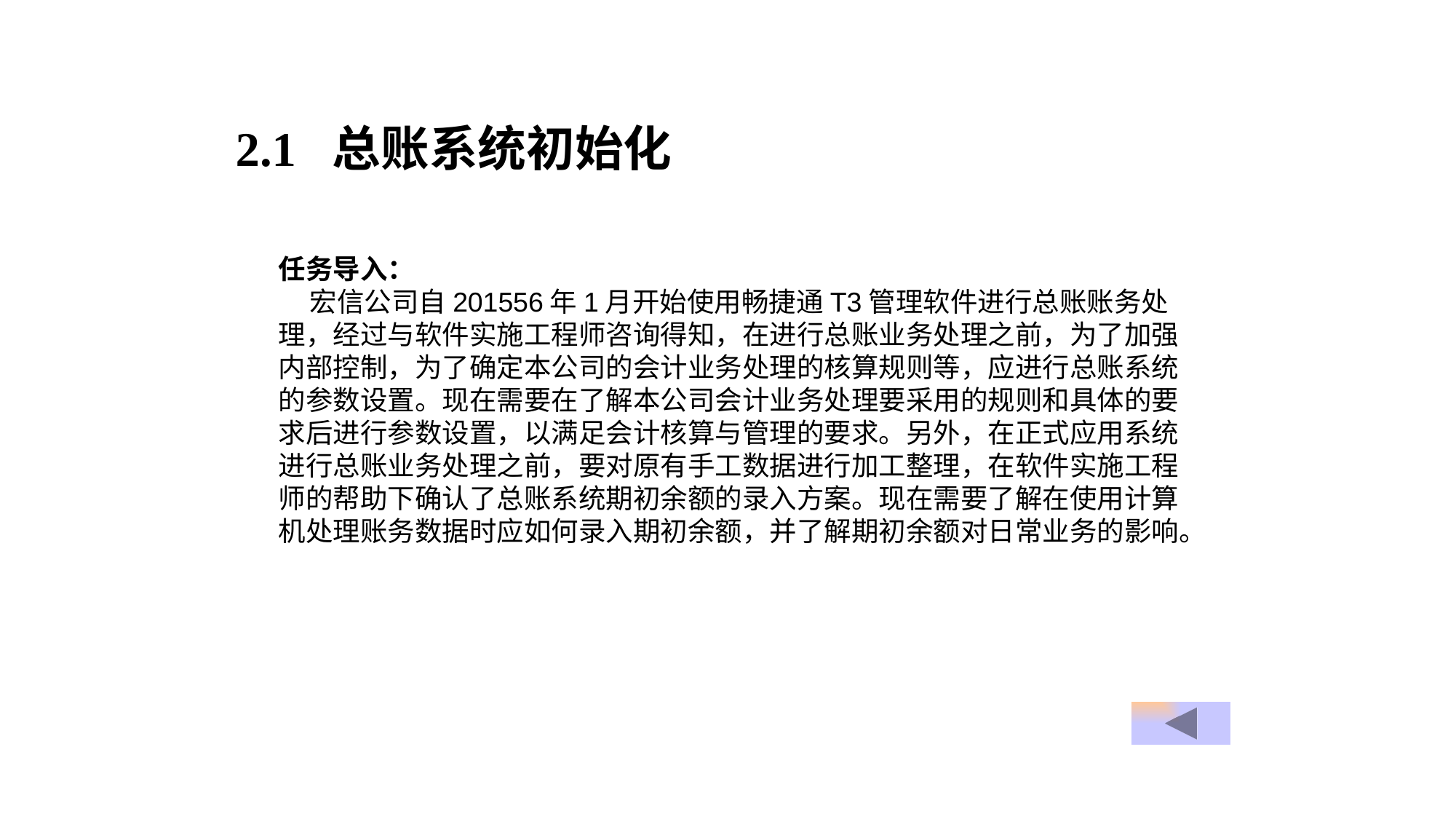

2.1  总账系统初始化
任务导入：
    宏信公司自201556年1月开始使用畅捷通T3管理软件进行总账账务处理，经过与软件实施工程师咨询得知，在进行总账业务处理之前，为了加强内部控制，为了确定本公司的会计业务处理的核算规则等，应进行总账系统的参数设置。现在需要在了解本公司会计业务处理要采用的规则和具体的要求后进行参数设置，以满足会计核算与管理的要求。另外，在正式应用系统进行总账业务处理之前，要对原有手工数据进行加工整理，在软件实施工程师的帮助下确认了总账系统期初余额的录入方案。现在需要了解在使用计算机处理账务数据时应如何录入期初余额，并了解期初余额对日常业务的影响。